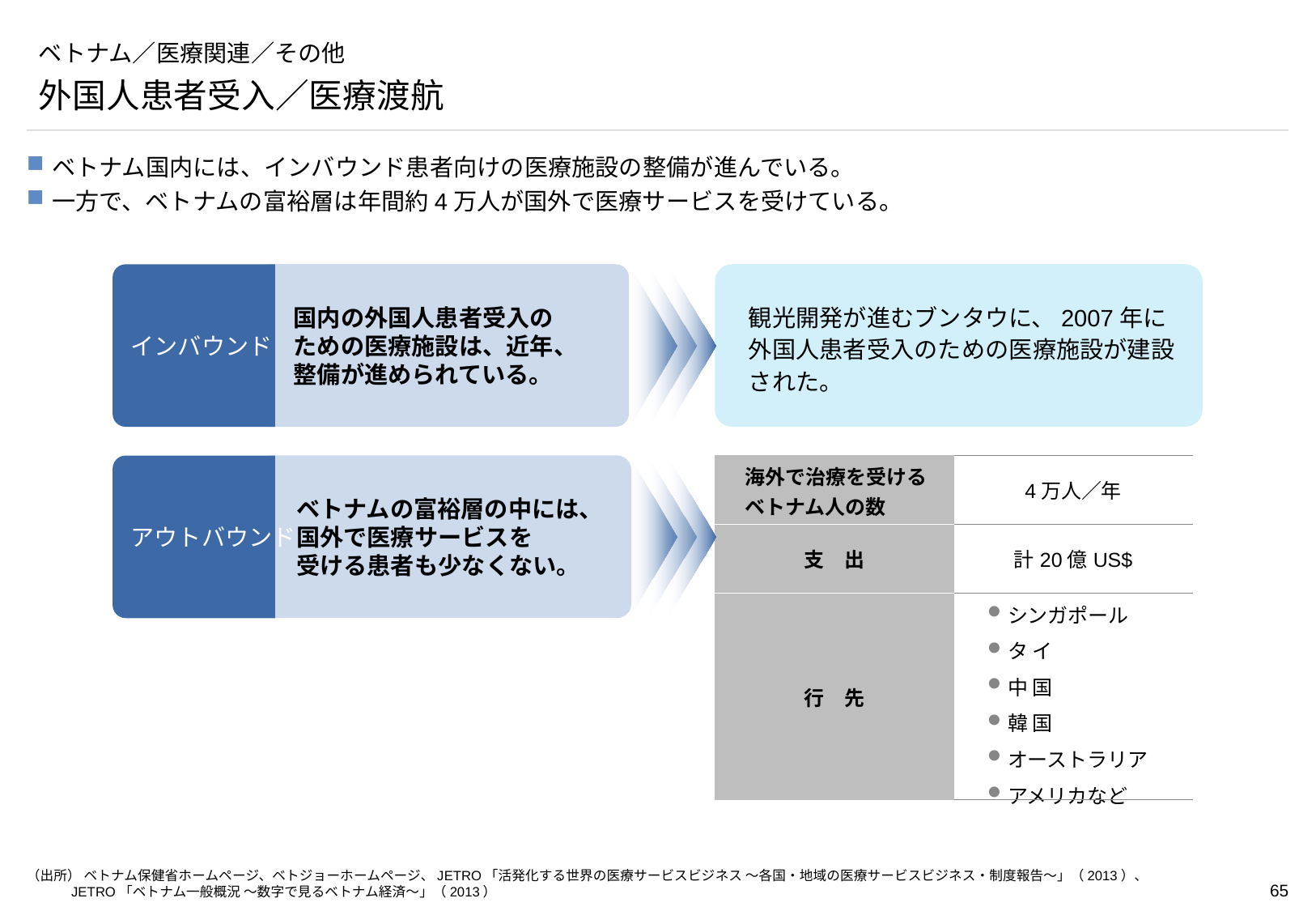

# ベトナム／医療関連／その他
外国人患者受入／医療渡航
ベトナム国内には、インバウンド患者向けの医療施設の整備が進んでいる。
一方で、ベトナムの富裕層は年間約4万人が国外で医療サービスを受けている。
インバウンド
国内の外国人患者受入の
ための医療施設は、近年、
整備が進められている。
観光開発が進むブンタウに、2007年に
外国人患者受入のための医療施設が建設
された。

アウトバウンド
ベトナムの富裕層の中には、
国外で医療サービスを
受ける患者も少なくない。
| 海外で治療を受ける ベトナム人の数 | 4万人／年 |
| --- | --- |
| 支　出 | 計20億US$ |
| 行　先 | シンガポール タ イ 中 国 韓 国 オーストラリア アメリカなど |

（出所） ベトナム保健省ホームページ、ベトジョーホームページ、JETRO「活発化する世界の医療サービスビジネス ～各国・地域の医療サービスビジネス・制度報告～」（2013）、
JETRO「ベトナム一般概況 ～数字で見るベトナム経済～」（2013）